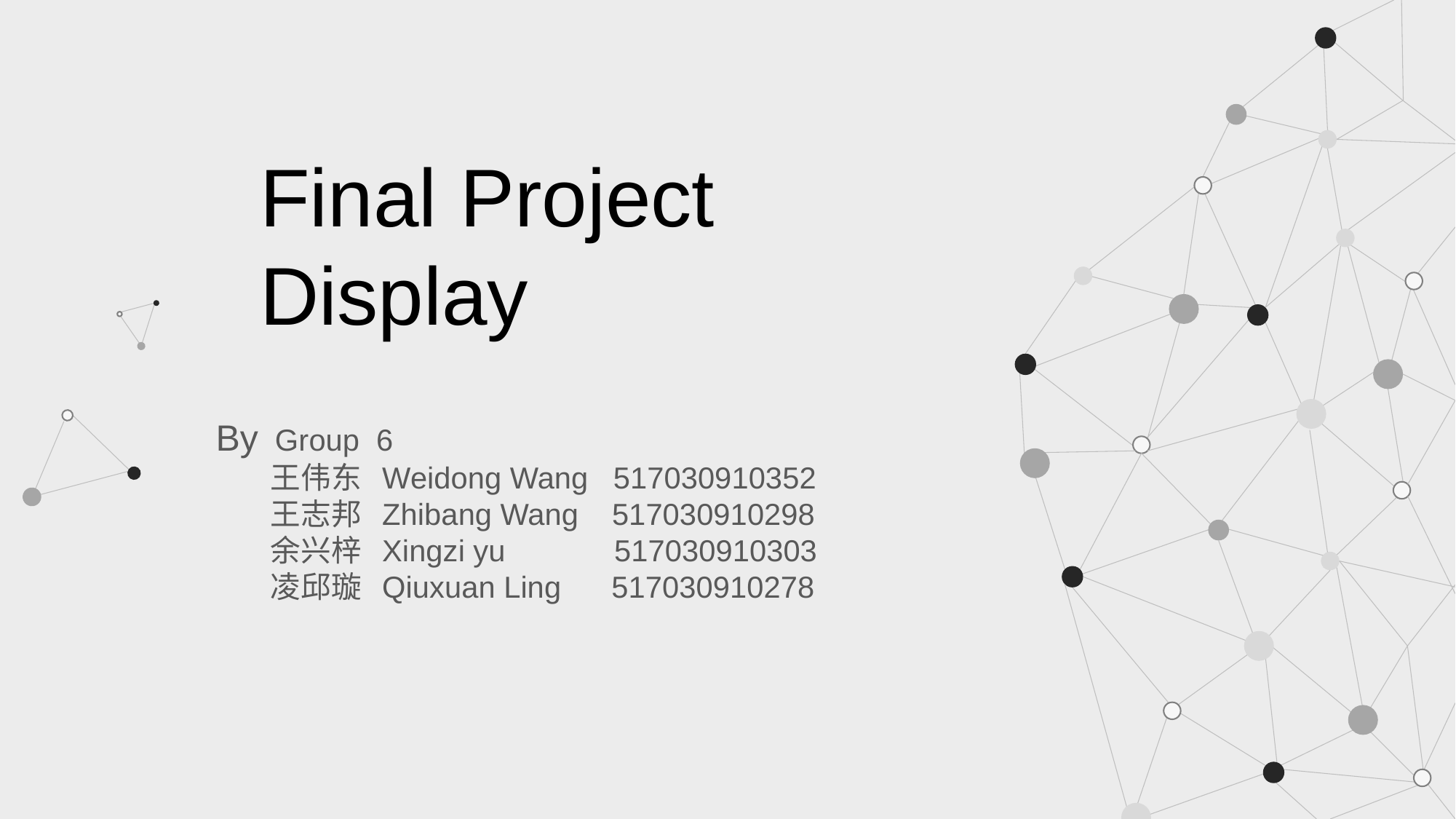

Final Project Display

By  Group  6
       王伟东  Weidong Wang   517030910352
       王志邦  Zhibang Wang    517030910298
       余兴梓  Xingzi yu             517030910303
       凌邱璇  Qiuxuan Ling      517030910278